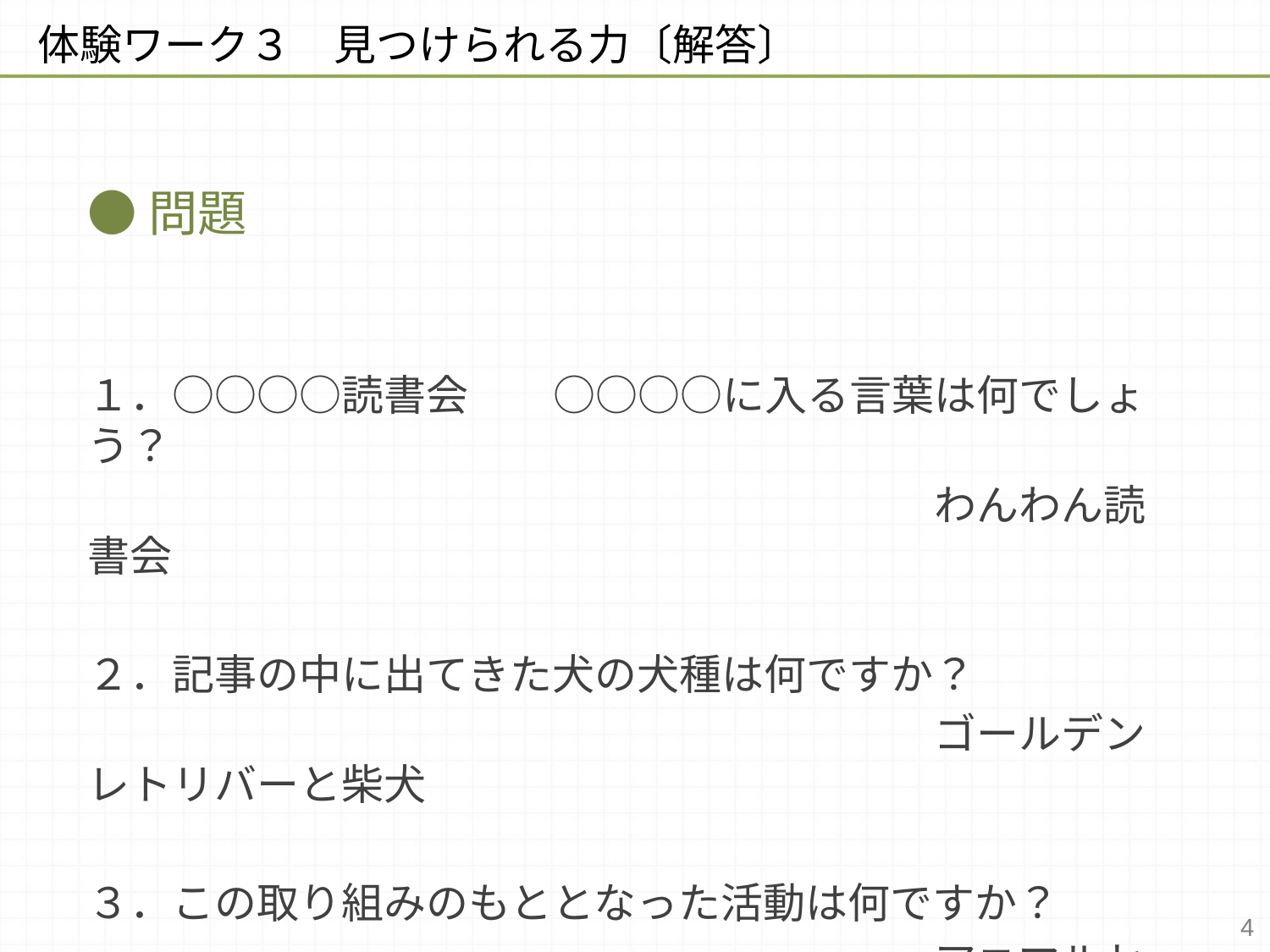

体験ワーク３　見つけられる力〔解答〕
●問題

１．○○○○読書会　　○○○○に入る言葉は何でしょう？
　　　　　　　　　　　　　　　　　　　　わんわん読書会

２．記事の中に出てきた犬の犬種は何ですか？
　　　　　　　　　　　　　　　　　　　　ゴールデンレトリバーと柴犬

３．この取り組みのもととなった活動は何ですか？
　　　　　　　　　　　　　　　　　　　　アニマルセラピー

4